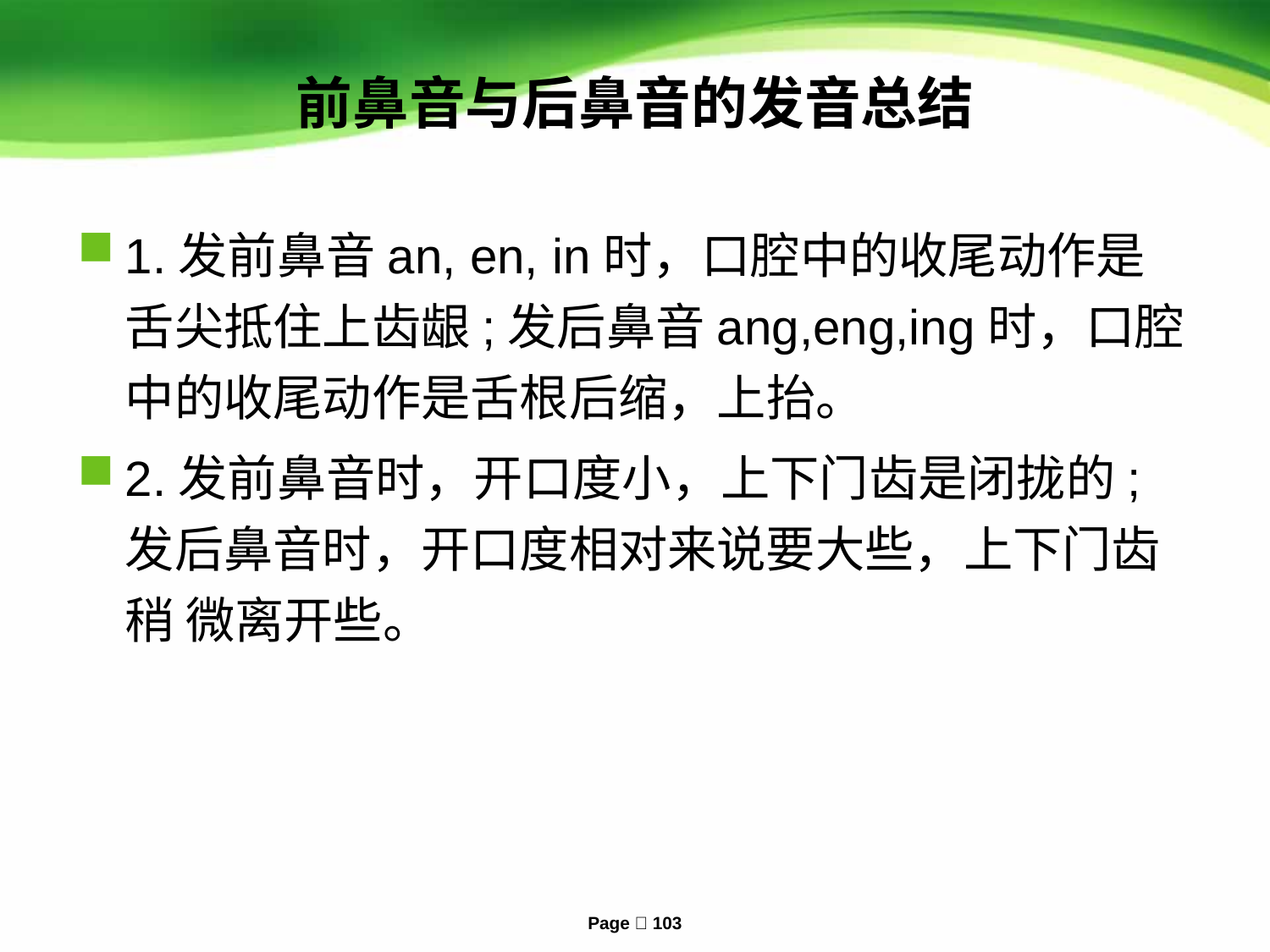

# 前鼻音与后鼻音的发音总结
1.发前鼻音an, en, in时，口腔中的收尾动作是舌尖抵住上齿龈;发后鼻音ang,eng,ing时，口腔中的收尾动作是舌根后缩，上抬。
2.发前鼻音时，开口度小，上下门齿是闭拢的;  发后鼻音时，开口度相对来说要大些，上下门齿稍 微离开些。